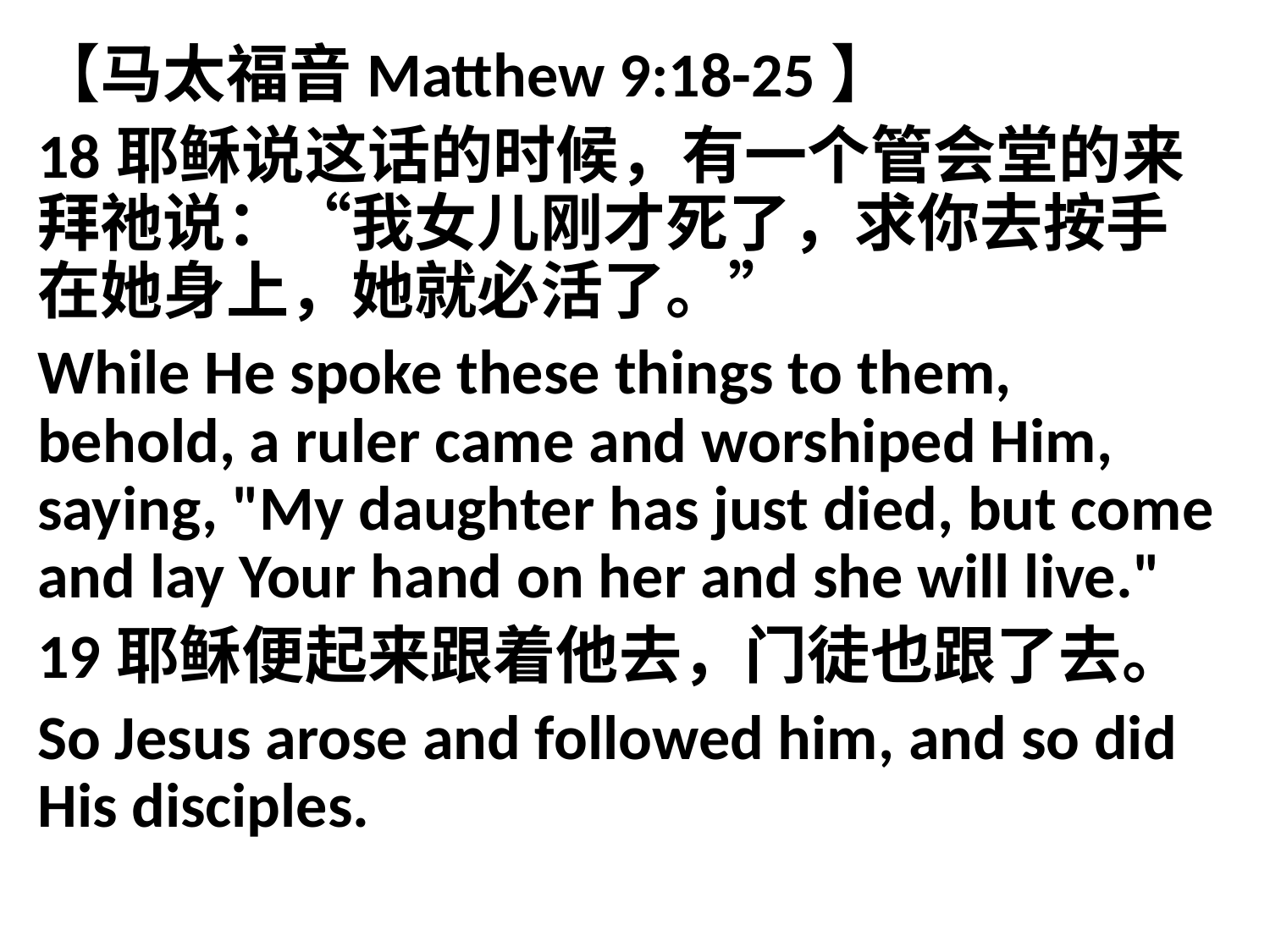

【马太福音Matthew 9:18-25】
18耶稣说这话的时候，有一个管会堂的来拜祂说：“我女儿刚才死了，求你去按手在她身上，她就必活了。”
While He spoke these things to them, behold, a ruler came and worshiped Him, saying, "My daughter has just died, but come and lay Your hand on her and she will live."
19耶稣便起来跟着他去，门徒也跟了去。
So Jesus arose and followed him, and so did His disciples.